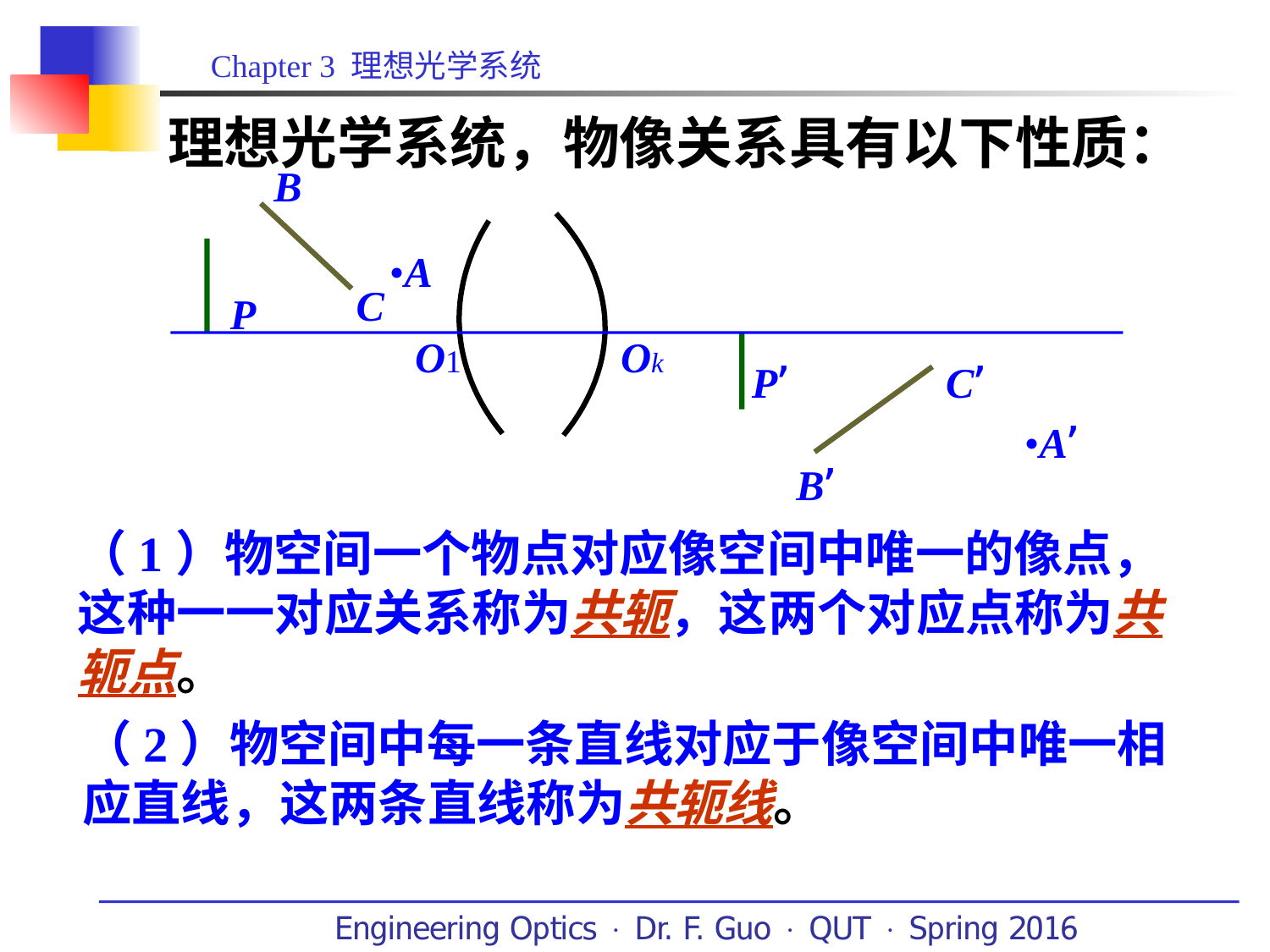

# 理想光学系统，物像关系具有以下性质：
B

•A
C
P
O1
Ok

P’
C’

•A’
B’
（1）物空间一个物点对应像空间中唯一的像点，这种一一对应关系称为共轭，这两个对应点称为共轭点。
（2）物空间中每一条直线对应于像空间中唯一相应直线，这两条直线称为共轭线。